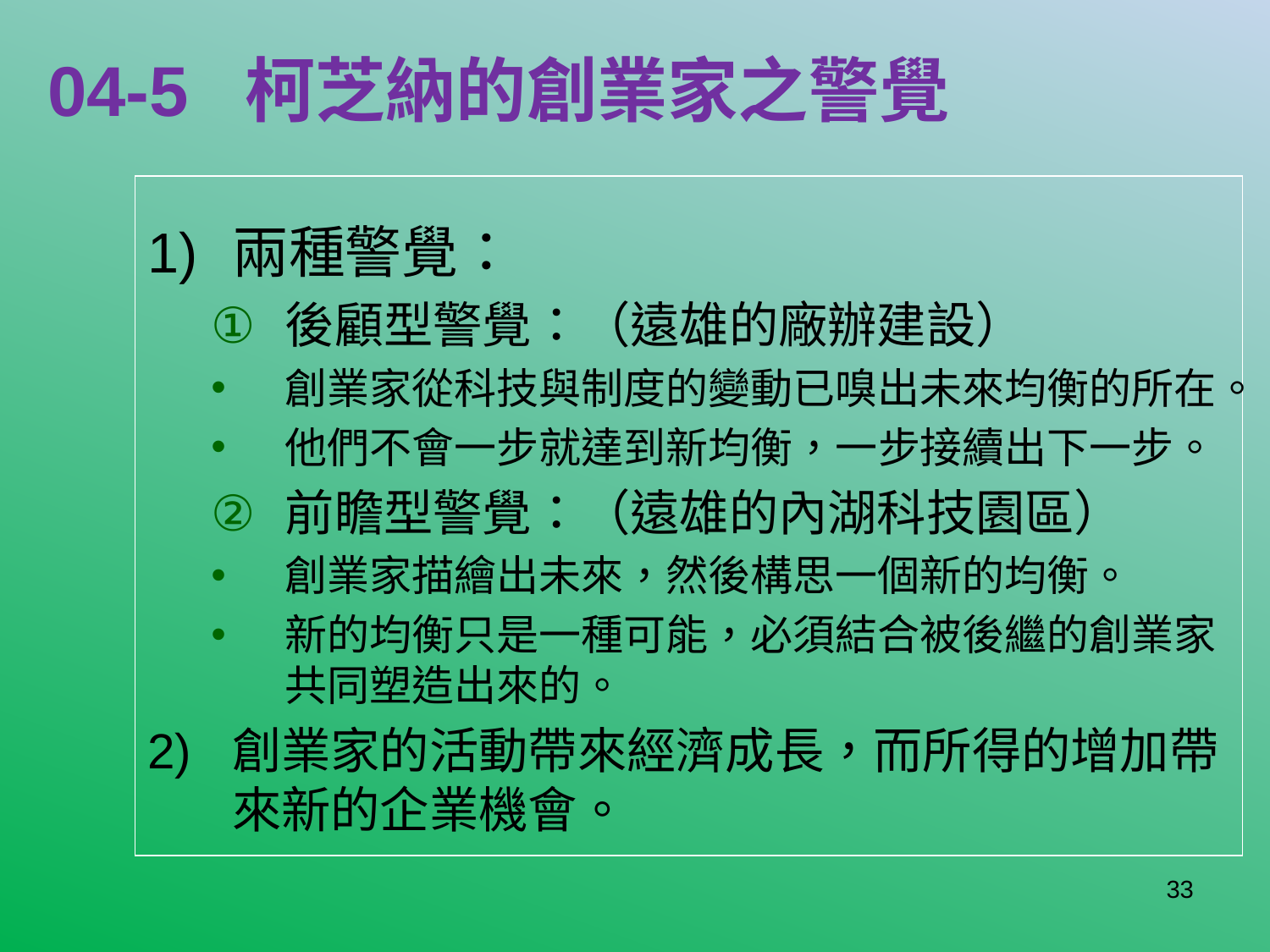

# 04-5  柯芝納的創業家之警覺
兩種警覺：
後顧型警覺：（遠雄的廠辦建設）
創業家從科技與制度的變動已嗅出未來均衡的所在。
他們不會一步就達到新均衡，一步接續出下一步。
前瞻型警覺：（遠雄的內湖科技園區）
創業家描繪出未來，然後構思一個新的均衡。
新的均衡只是一種可能，必須結合被後繼的創業家共同塑造出來的。
創業家的活動帶來經濟成長，而所得的增加帶來新的企業機會。
33